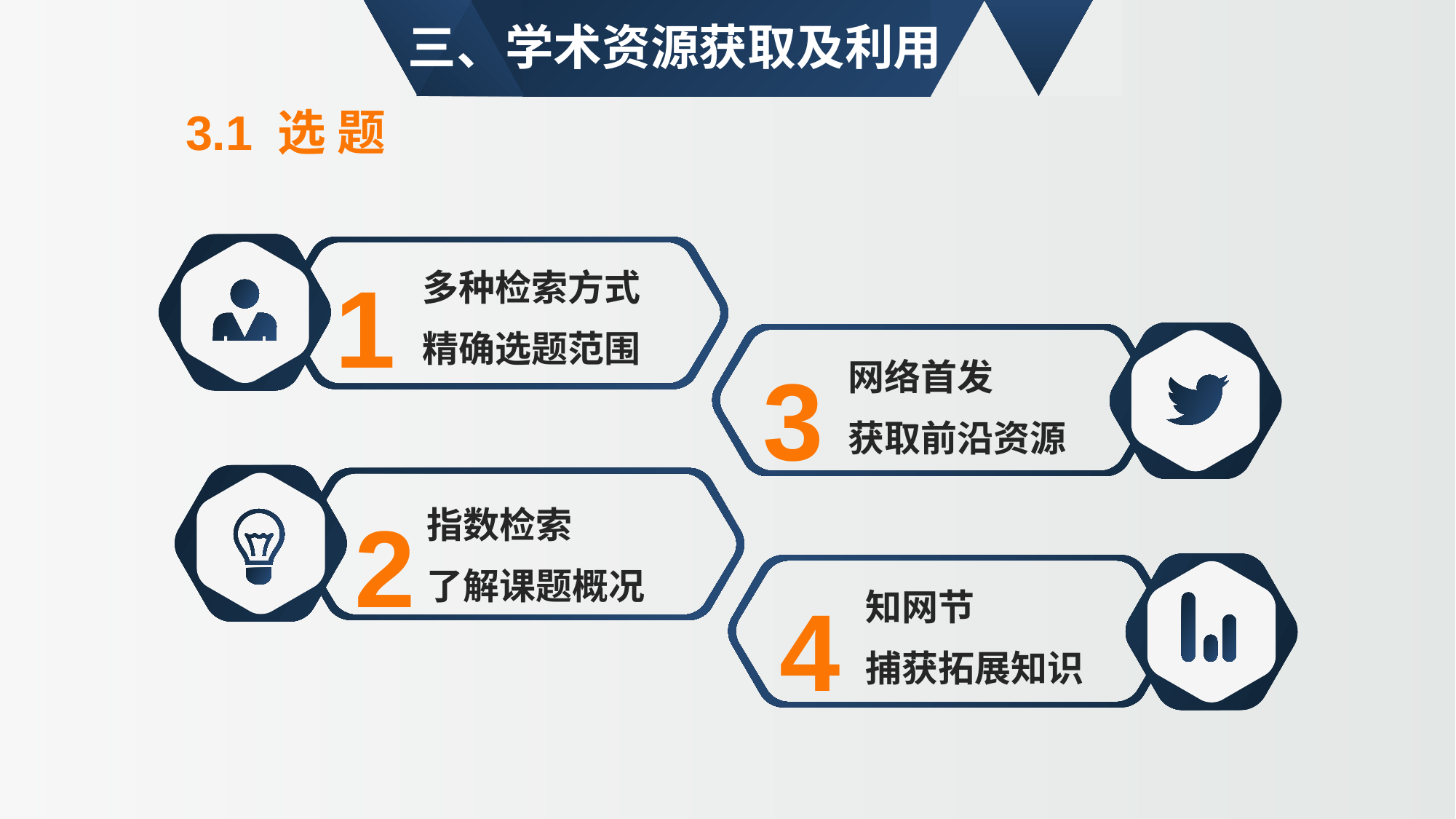

MORE  THEN  TEMPLATE
三、学术资源获取及利用
3.1 选 题
1
多种检索方式
精确选题范围

3
网络首发
获取前沿资源

2
指数检索
了解课题概况

4
知网节
捕获拓展知识